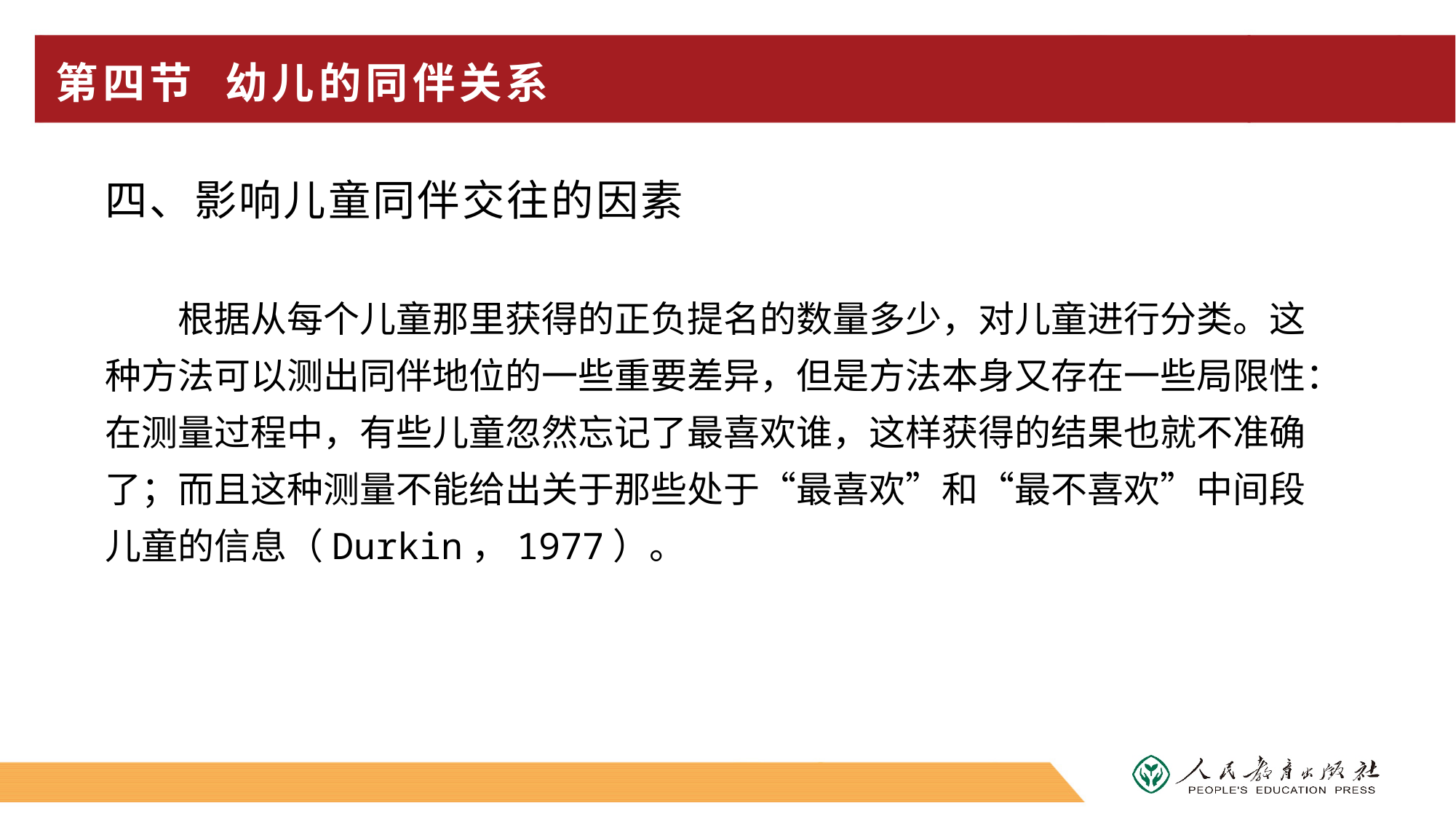

# 第四节  幼儿的同伴关系
四、影响儿童同伴交往的因素
根据从每个儿童那里获得的正负提名的数量多少，对儿童进行分类。这种方法可以测出同伴地位的一些重要差异，但是方法本身又存在一些局限性：在测量过程中，有些儿童忽然忘记了最喜欢谁，这样获得的结果也就不准确了；而且这种测量不能给出关于那些处于“最喜欢”和“最不喜欢”中间段儿童的信息（Durkin，1977）。